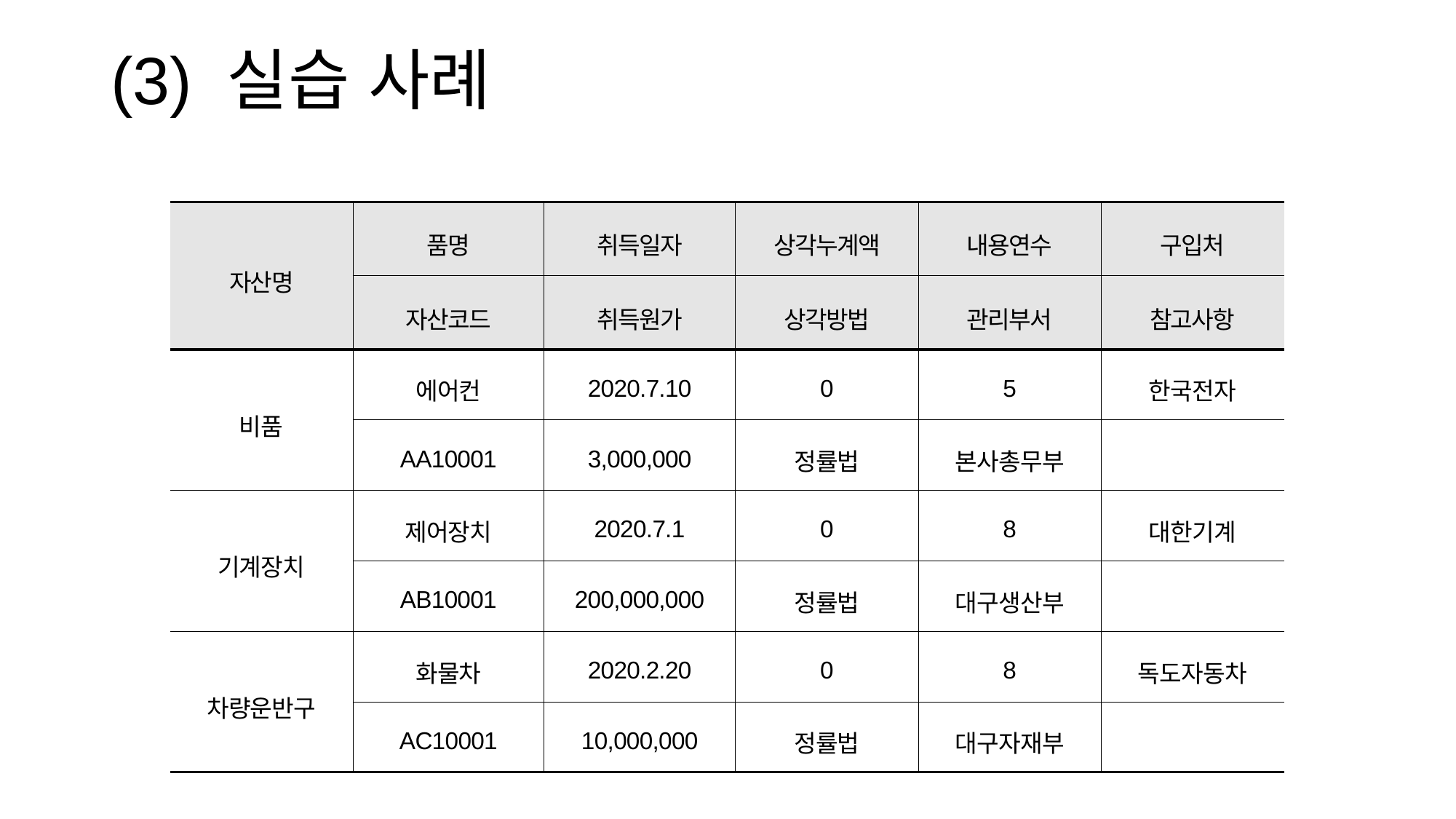

# (3) 실습 사례
| 자산명 | 품명 | 취득일자 | 상각누계액 | 내용연수 | 구입처 |
| --- | --- | --- | --- | --- | --- |
|  | 자산코드 | 취득원가 | 상각방법 | 관리부서 | 참고사항 |
| 비품 | 에어컨 | 2020.7.10 | 0 | 5 | 한국전자 |
|  | AA10001 | 3,000,000 | 정률법 | 본사총무부 |  |
| 기계장치 | 제어장치 | 2020.7.1 | 0 | 8 | 대한기계 |
|  | AB10001 | 200,000,000 | 정률법 | 대구생산부 |  |
| 차량운반구 | 화물차 | 2020.2.20 | 0 | 8 | 독도자동차 |
|  | AC10001 | 10,000,000 | 정률법 | 대구자재부 |  |